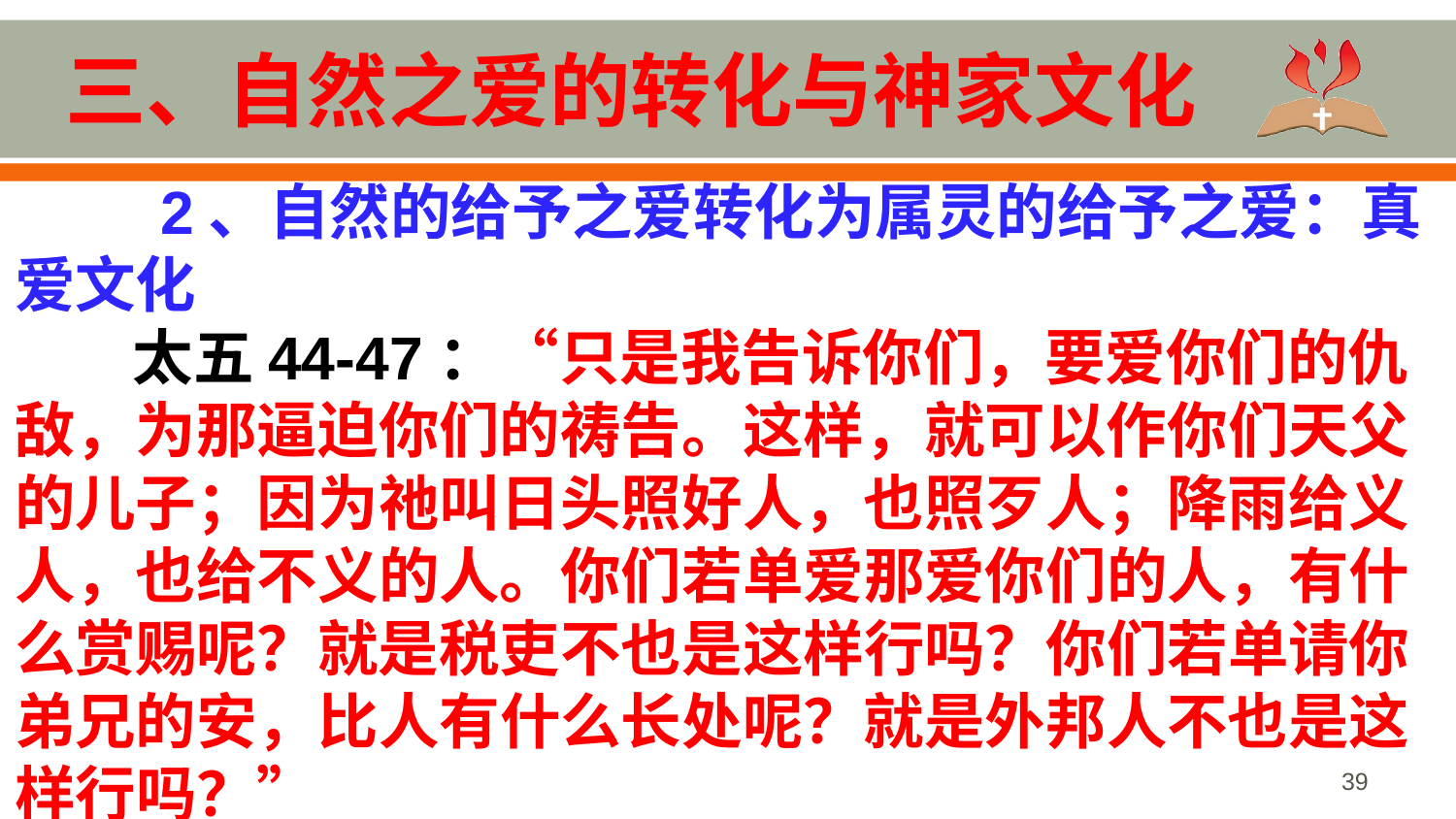

# 三、自然之爱的转化与神家文化
	2、自然的给予之爱转化为属灵的给予之爱：真爱文化
太五44-47：“只是我告诉你们，要爱你们的仇敌，为那逼迫你们的祷告。这样，就可以作你们天父的儿子；因为祂叫日头照好人，也照歹人；降雨给义人，也给不义的人。你们若单爱那爱你们的人，有什么赏赐呢？就是税吏不也是这样行吗？你们若单请你弟兄的安，比人有什么长处呢？就是外邦人不也是这样行吗？”

39